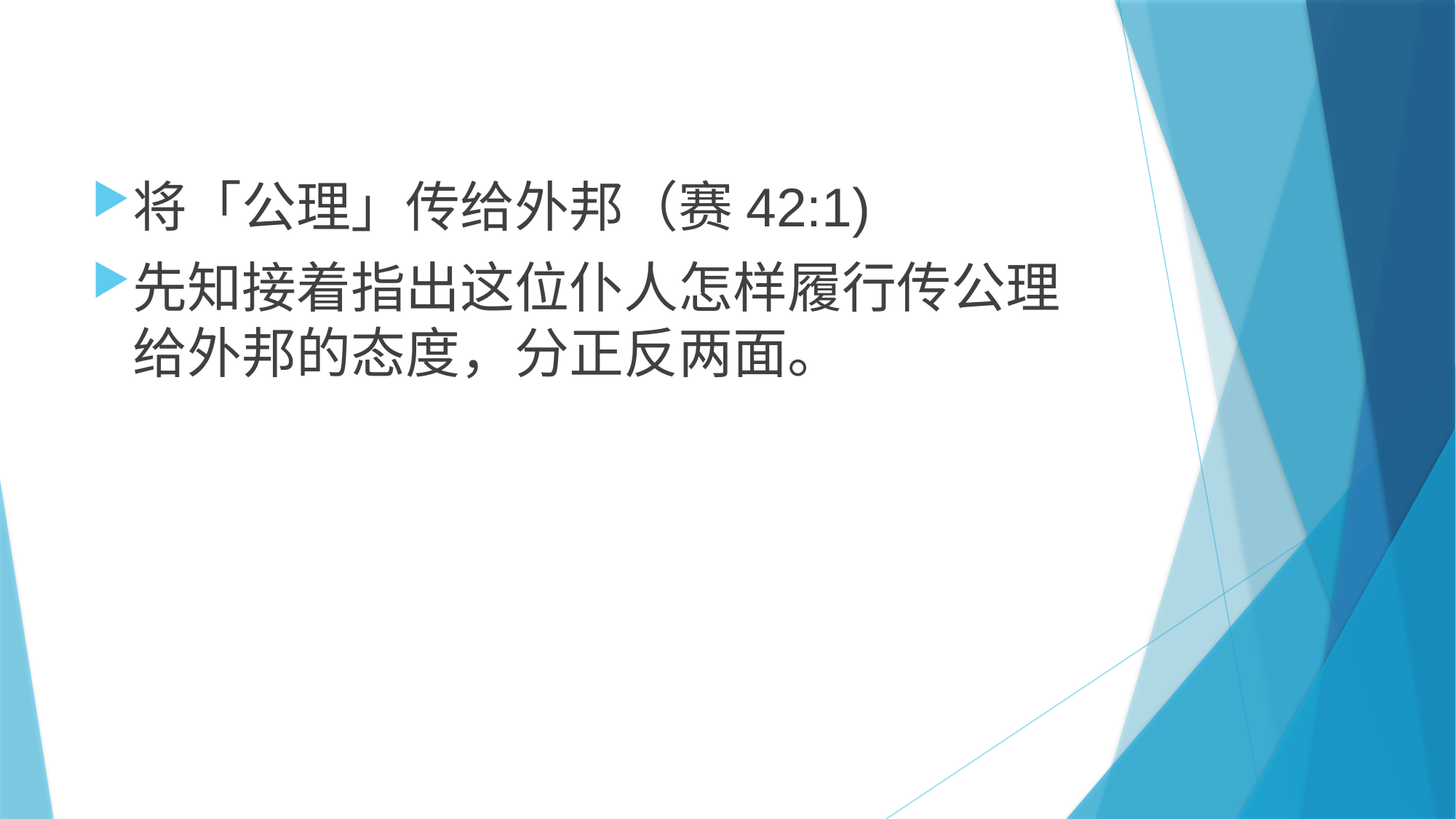

#
将「公理」传给外邦（赛42:1)
先知接着指出这位仆人怎样履行传公理给外邦的态度，分正反两面。